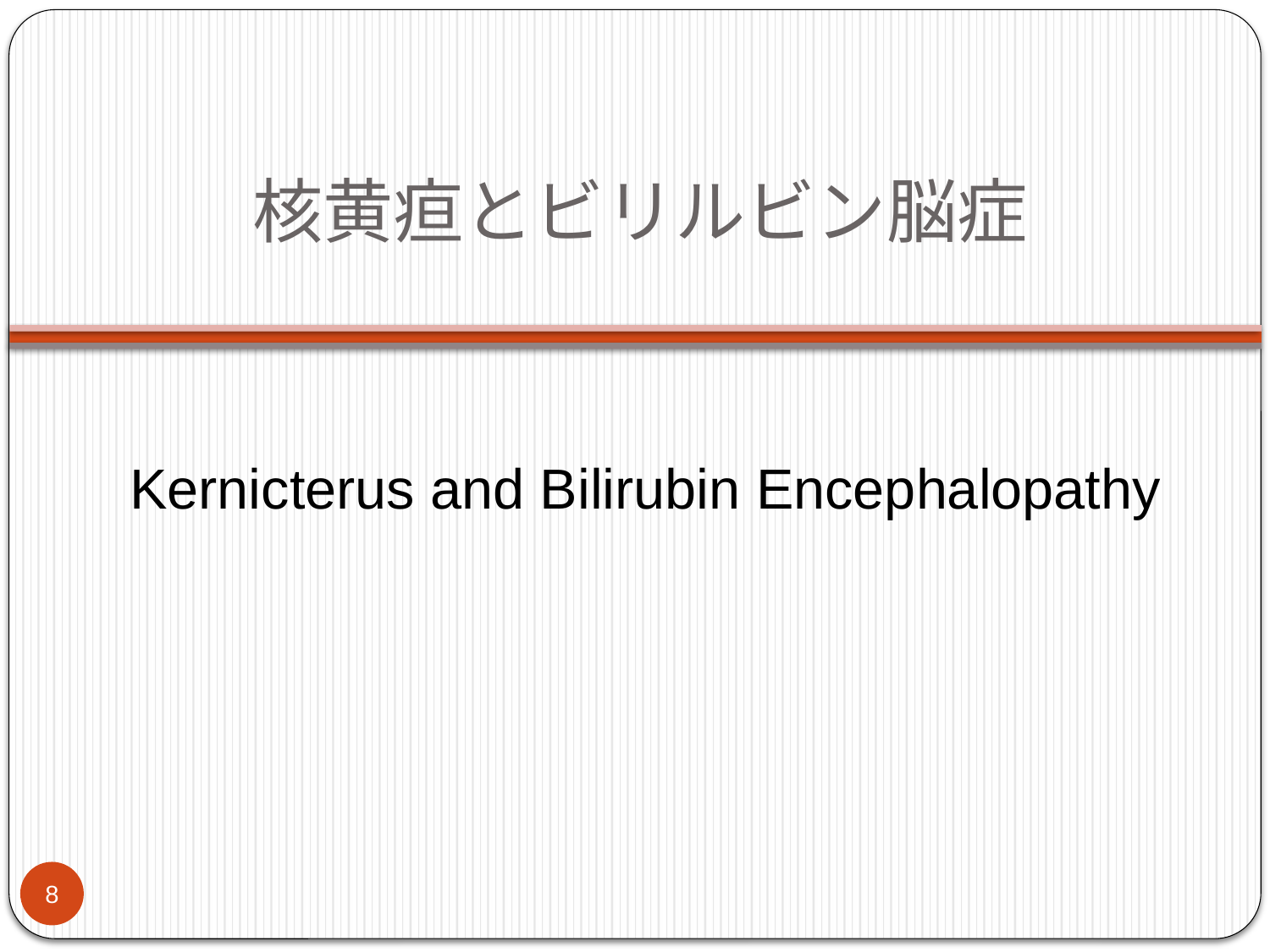

# 核黄疸とビリルビン脳症

Kernicterus and Bilirubin Encephalopathy

8